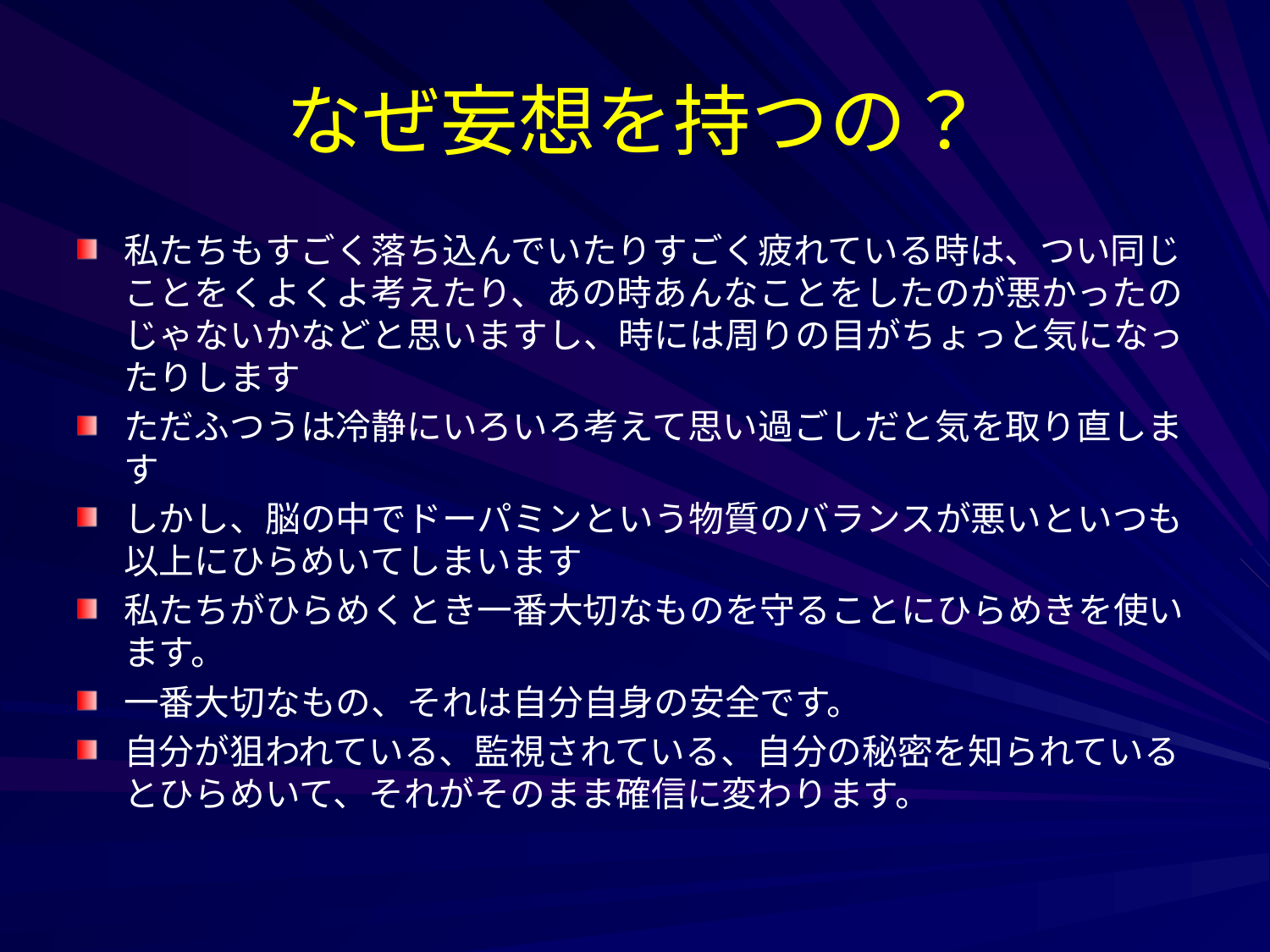

# なぜ妄想を持つの？
私たちもすごく落ち込んでいたりすごく疲れている時は、つい同じことをくよくよ考えたり、あの時あんなことをしたのが悪かったのじゃないかなどと思いますし、時には周りの目がちょっと気になったりします
ただふつうは冷静にいろいろ考えて思い過ごしだと気を取り直します
しかし、脳の中でドーパミンという物質のバランスが悪いといつも以上にひらめいてしまいます
私たちがひらめくとき一番大切なものを守ることにひらめきを使います。
一番大切なもの、それは自分自身の安全です。
自分が狙われている、監視されている、自分の秘密を知られているとひらめいて、それがそのまま確信に変わります。